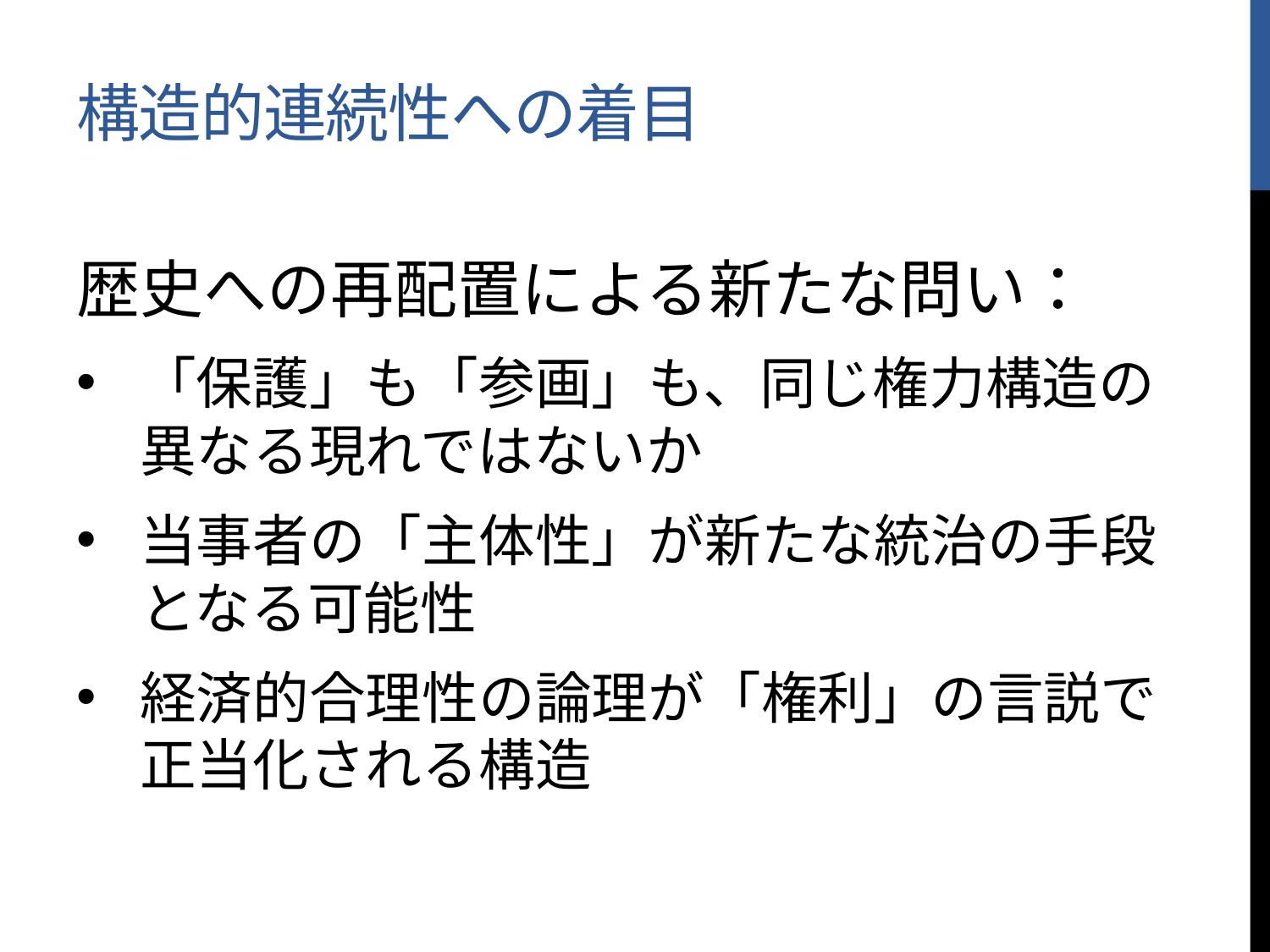

# 構造的連続性への着目
歴史への再配置による新たな問い：
「保護」も「参画」も、同じ権力構造の異なる現れではないか
当事者の「主体性」が新たな統治の手段となる可能性
経済的合理性の論理が「権利」の言説で正当化される構造